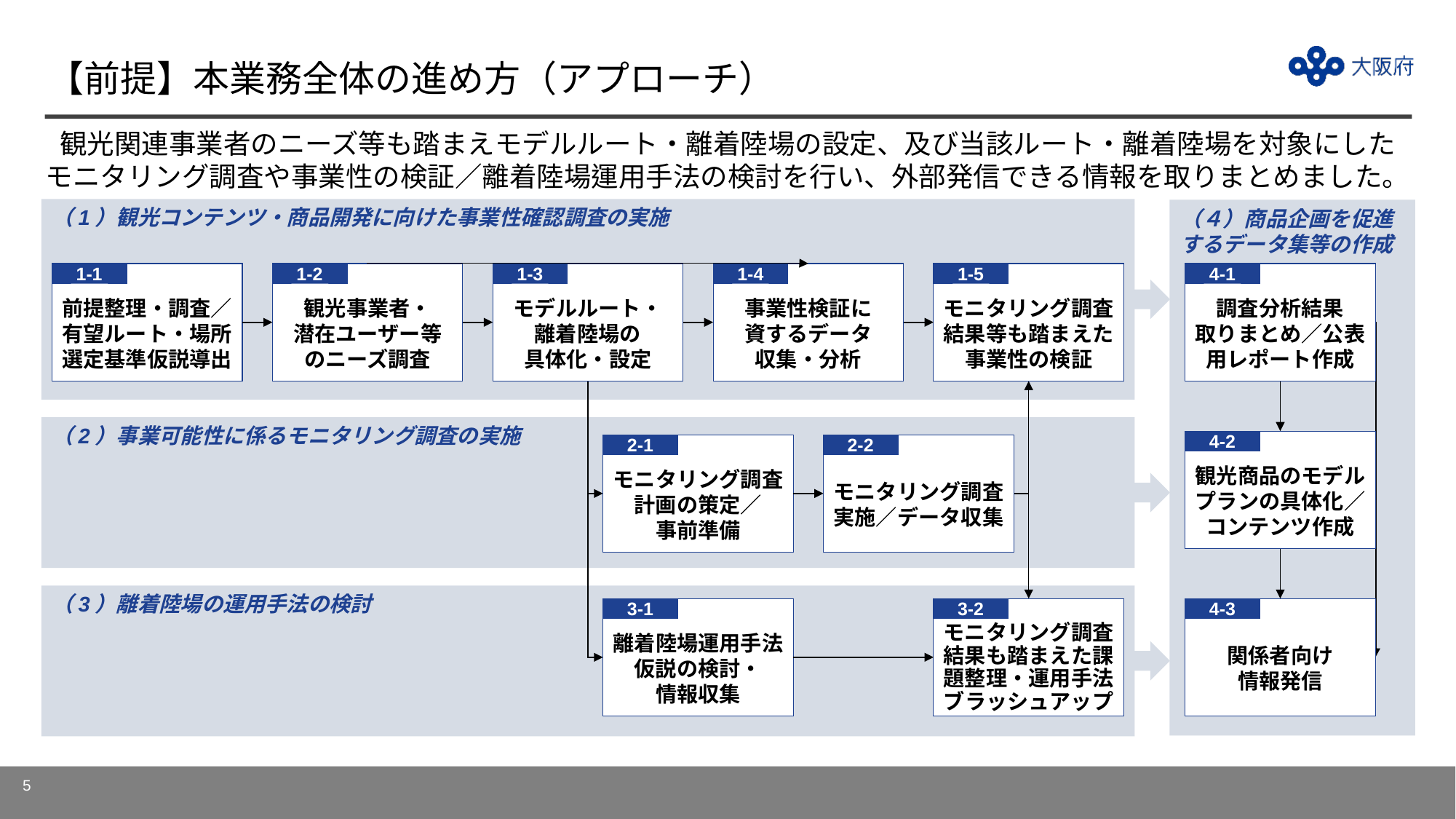

# 【前提】本業務全体の進め方（アプローチ）
観光関連事業者のニーズ等も踏まえモデルルート・離着陸場の設定、及び当該ルート・離着陸場を対象にした
モニタリング調査や事業性の検証／離着陸場運用手法の検討を行い、外部発信できる情報を取りまとめました。
（1）観光コンテンツ・商品開発に向けた事業性確認調査の実施
（４）商品企画を促進するデータ集等の作成
前提整理・調査／
有望ルート・場所選定基準仮説導出
1-1
観光事業者・
潜在ユーザー等
のニーズ調査
1-2
モデルルート・
離着陸場の
具体化・設定
1-3
事業性検証に
資するデータ
収集・分析
1-4
モニタリング調査結果等も踏まえた事業性の検証
1-5
調査分析結果
取りまとめ／公表用レポート作成
4-1

（2）事業可能性に係るモニタリング調査の実施
観光商品のモデルプランの具体化／
コンテンツ作成
4-2
モニタリング調査計画の策定／
事前準備
2-1
モニタリング調査実施／データ収集
2-2

（3）離着陸場の運⽤⼿法の検討
離着陸場運用手法仮説の検討・
情報収集
3-1
モニタリング調査結果も踏まえた課題整理・運用手法ブラッシュアップ
3-2
関係者向け
情報発信
4-3